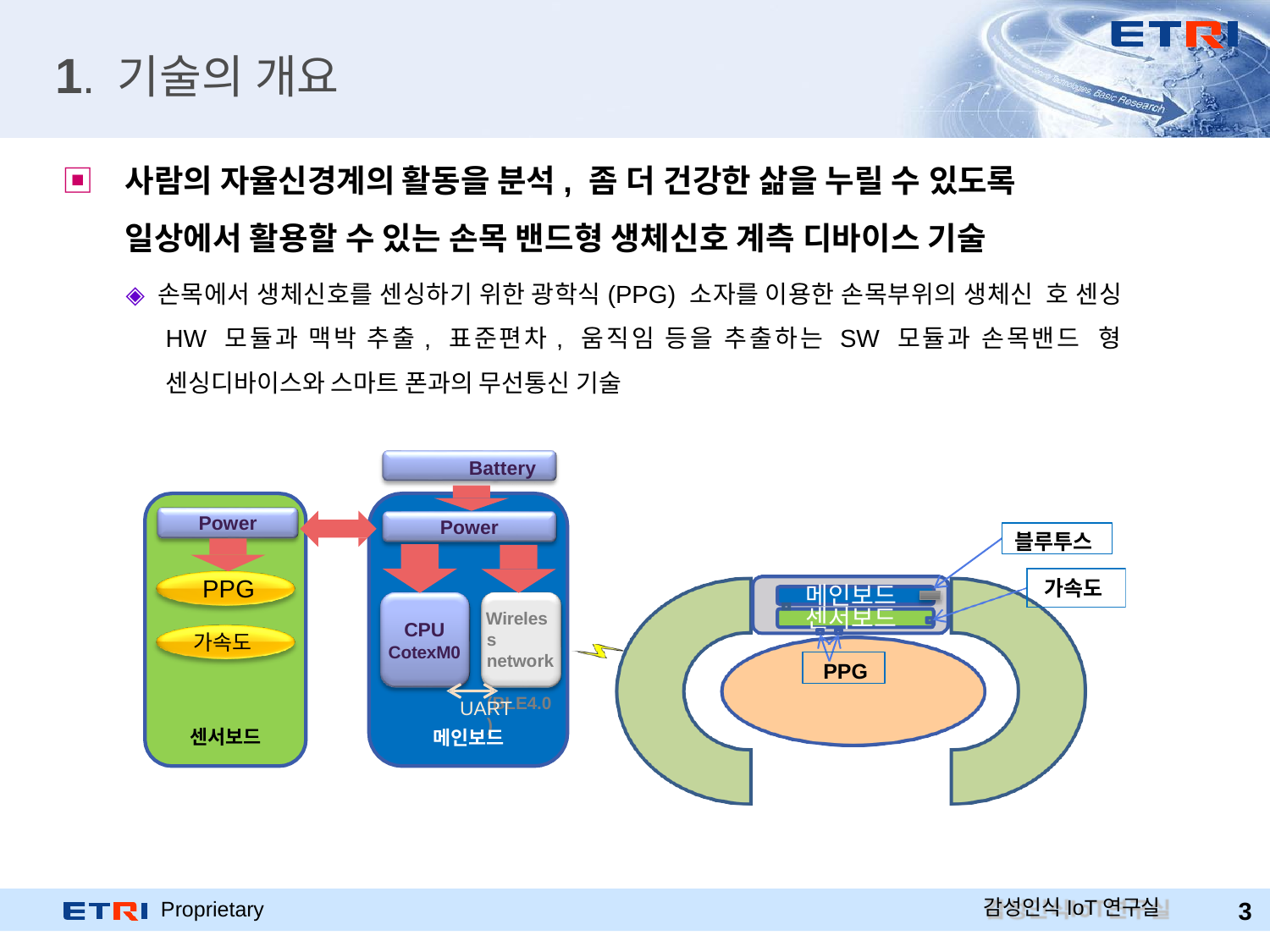

# 1. 기술의 개요
▣	사람의 자율신경계의 활동을 분석, 좀 더 건강한 삶을 누릴 수 있도록  일상에서 활용할 수 있는 손목 밴드형 생체신호 계측 디바이스 기술
◈ 손목에서 생체신호를 센싱하기 위한 광학식(PPG) 소자를 이용한 손목부위의 생체신  호 센싱 HW 모듈과 맥박 추출, 표준편차, 움직임 등을 추출하는 SW 모듈과 손목밴드  형 센싱디바이스와 스마트 폰과의 무선통신 기술

Battery

Power

Power
블루투스

PPG
가속도
가속도
메인보드

센서보드
Wireless  network  (BLE4.0)
CPU
CotexM0

PPG

UART
메인보드
손목
센서보드

감성인식IoT연구실
Proprietary
3